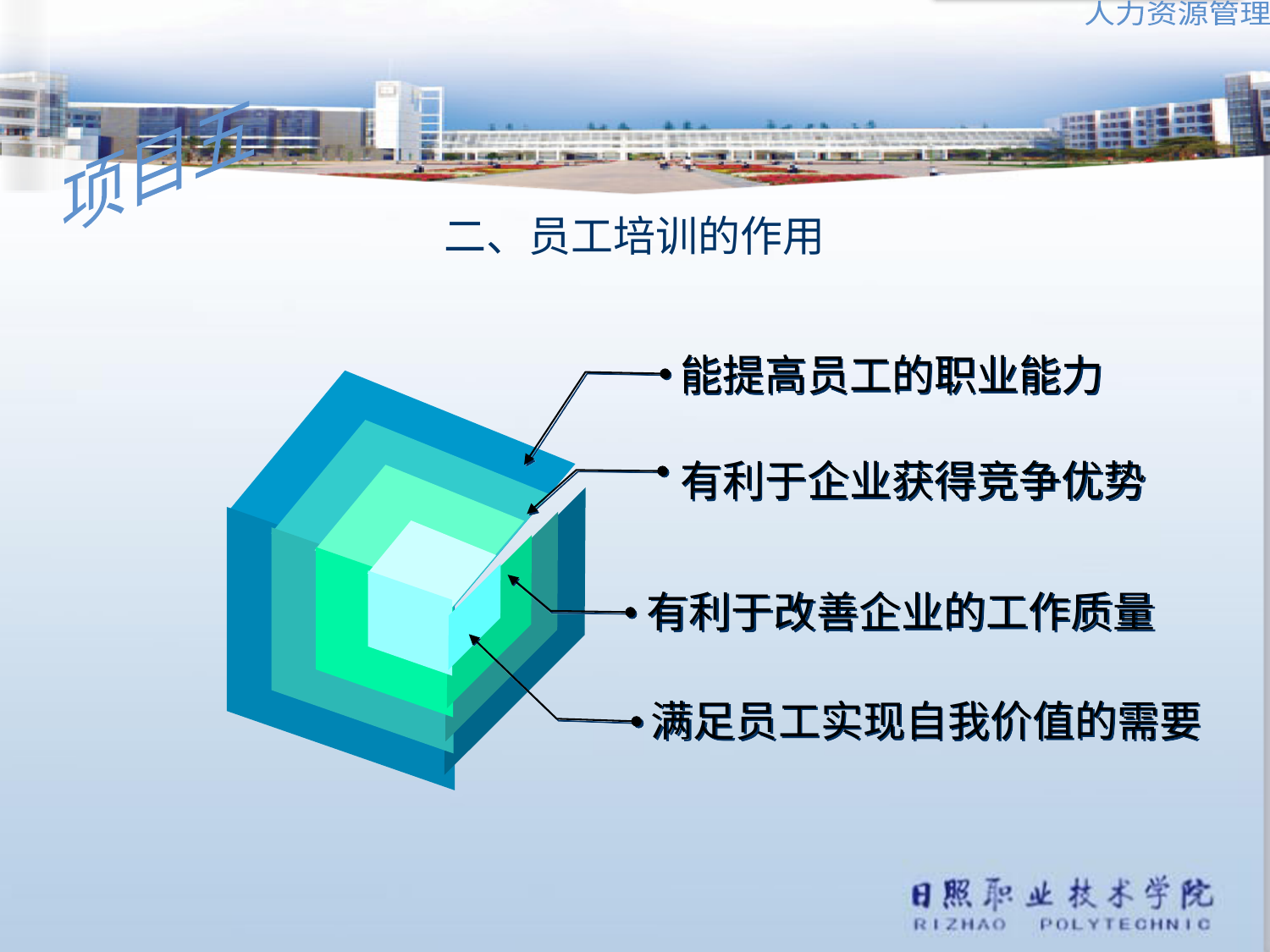

二、员工培训的作用
能提高员工的职业能力

有利于企业获得竞争优势

有利于改善企业的工作质量

满足员工实现自我价值的需要